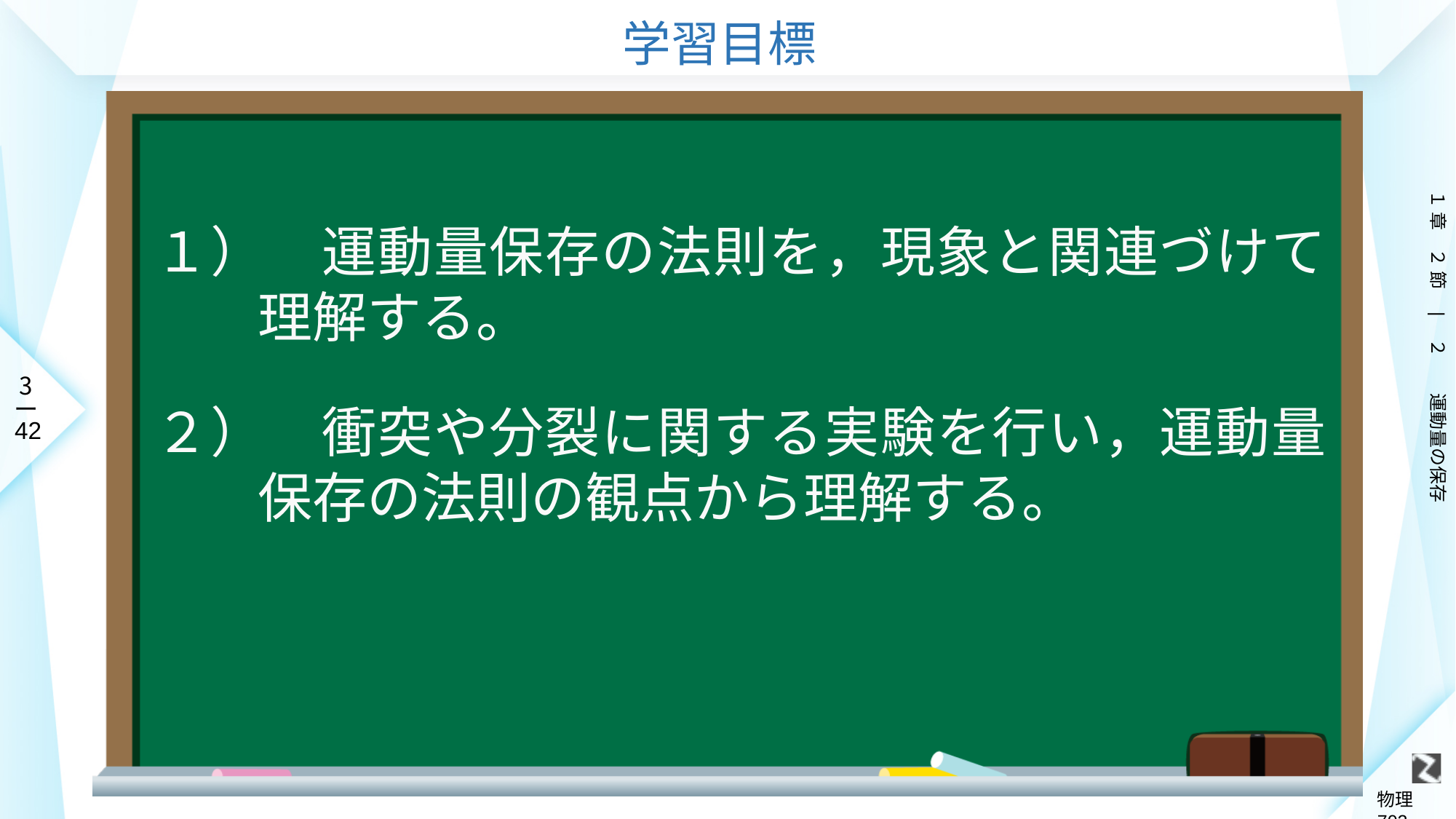

# 学習目標
１）　運動量保存の法則を，現象と関連づけて理解する。
２）　衝突や分裂に関する実験を行い，運動量保存の法則の観点から理解する。